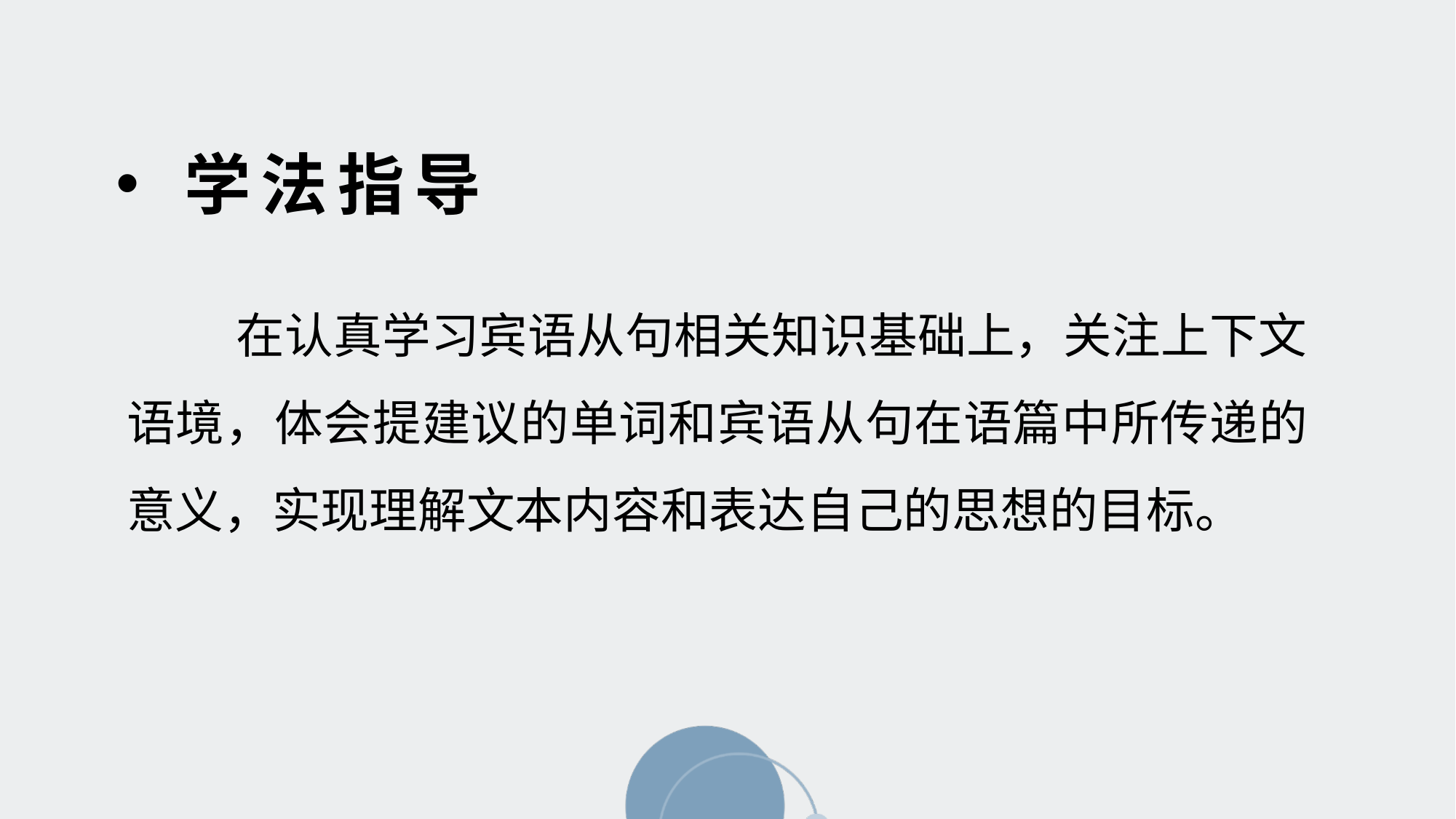

学法指导
	在认真学习宾语从句相关知识基础上，关注上下文语境，体会提建议的单词和宾语从句在语篇中所传递的意义，实现理解文本内容和表达自己的思想的目标。